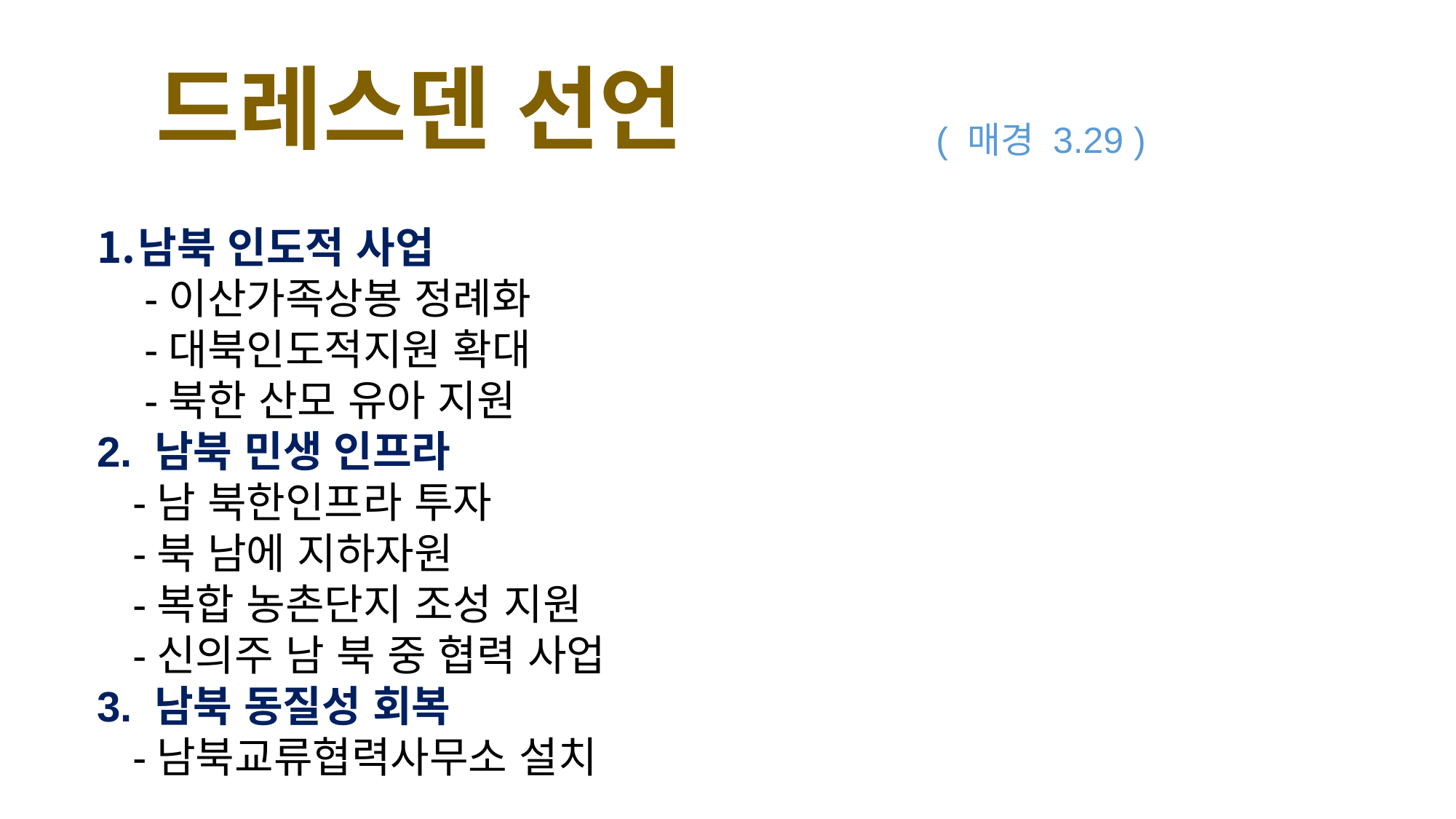

드레스덴 선언
( 매경 3.29 )
남북 인도적 사업
    -이산가족상봉 정례화
    -대북인도적지원 확대
    -북한 산모 유아 지원
2. 남북 민생 인프라
   -남 북한인프라 투자
   -북 남에 지하자원
   -복합 농촌단지 조성 지원
   -신의주 남 북 중 협력 사업
3. 남북 동질성 회복
   -남북교류협력사무소 설치